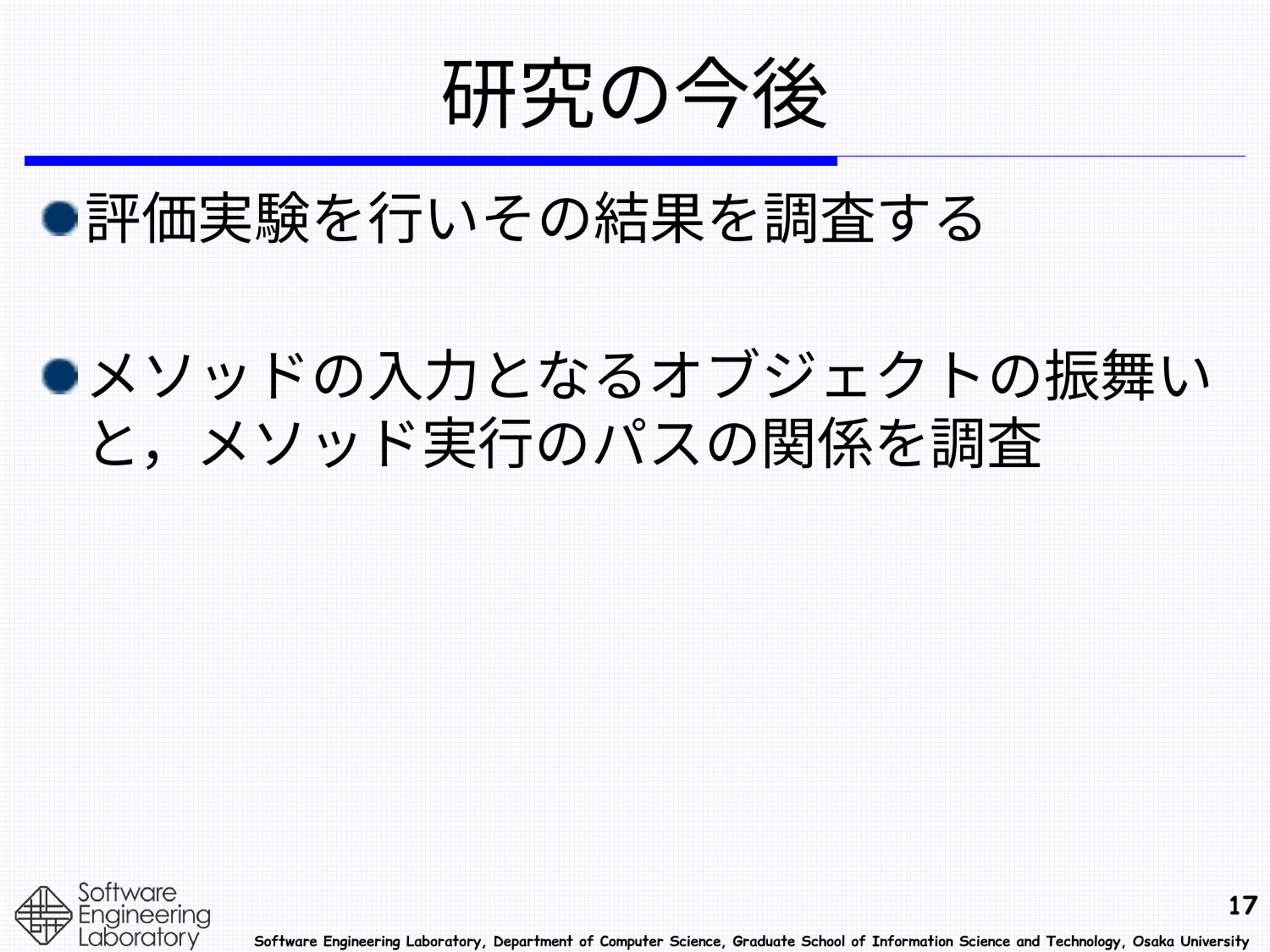

# 研究の今後
評価実験を行いその結果を調査する

メソッドの入力となるオブジェクトの振舞いと，メソッド実行のパスの関係を調査